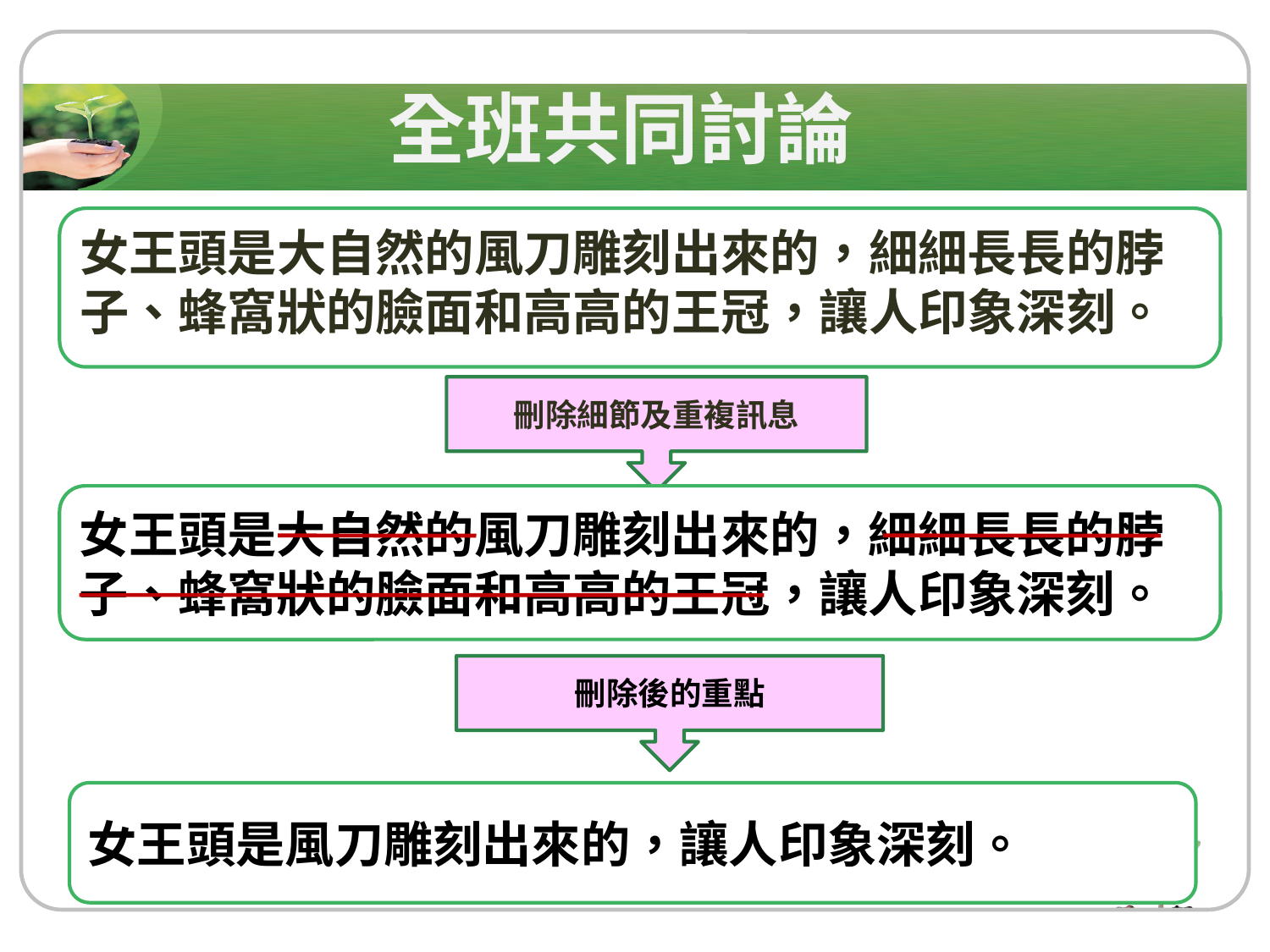

全班共同討論
女王頭是大自然的風刀雕刻出來的，細細長長的脖子、蜂窩狀的臉面和高高的王冠，讓人印象深刻。

刪除細節及重複訊息
女王頭是大自然的風刀雕刻出來的，細細長長的脖子、蜂窩狀的臉面和高高的王冠，讓人印象深刻。
刪除後的重點
女王頭是風刀雕刻出來的，讓人印象深刻。